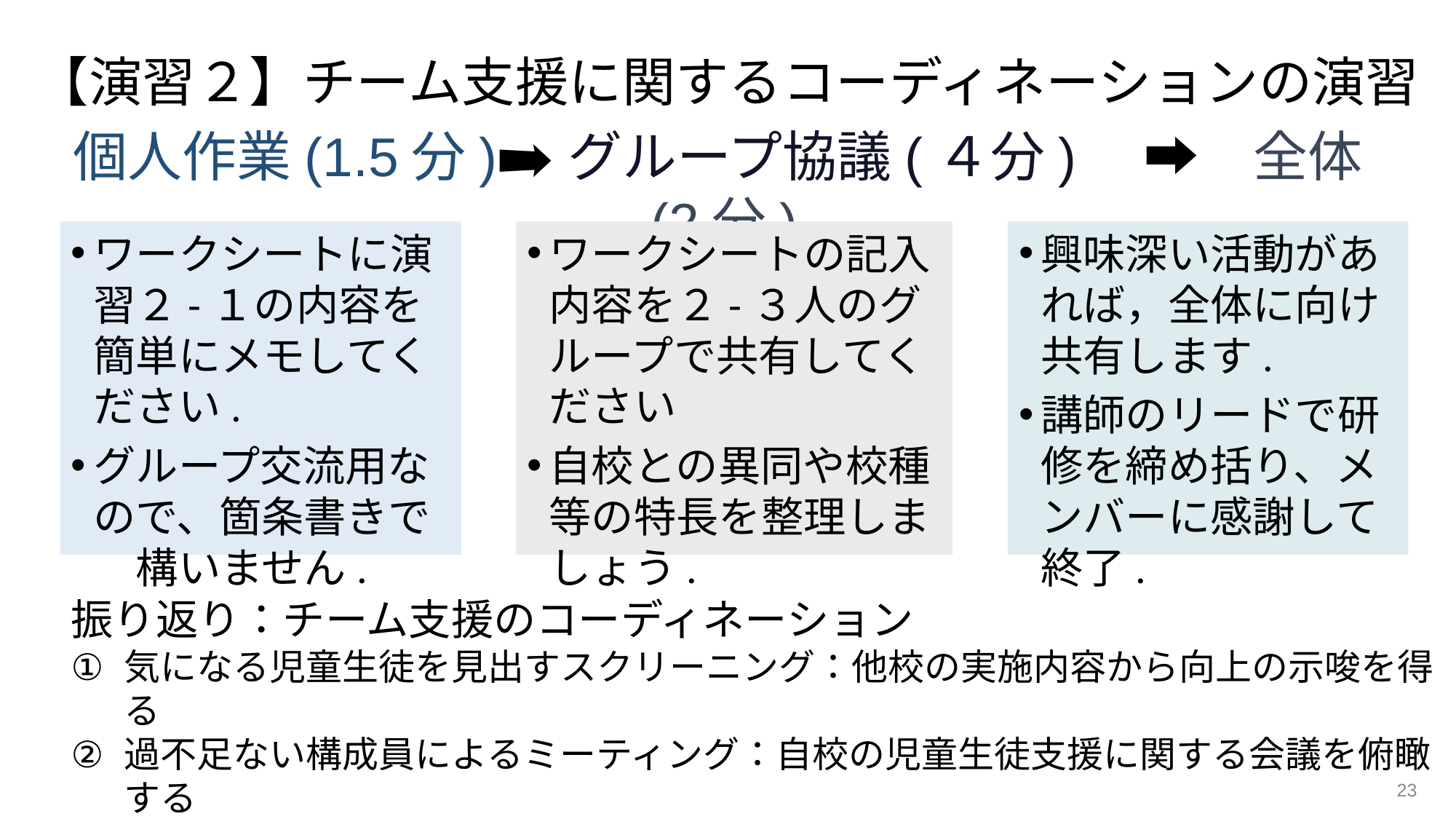

【演習２】チーム支援に関するコーディネーションの演習
# 個人作業(1.5分)➡グループ協議(４分)　➡　全体(2分)
ワークシートの記入内容を２-３人のグループで共有してください
自校との異同や校種等の特長を整理しましょう.
興味深い活動があれば，全体に向け共有します.
講師のリードで研修を締め括り、メンバーに感謝して終了.
ワークシートに演習２-１の内容を簡単にメモしてください.
グループ交流用なので、箇条書きで　構いません.
振り返り：チーム支援のコーディネーション
気になる児童生徒を見出すスクリーニング：他校の実施内容から向上の示唆を得る
過不足ない構成員によるミーティング：自校の児童生徒支援に関する会議を俯瞰する
自校の児童生徒支援の取り組みを向上させられる
23